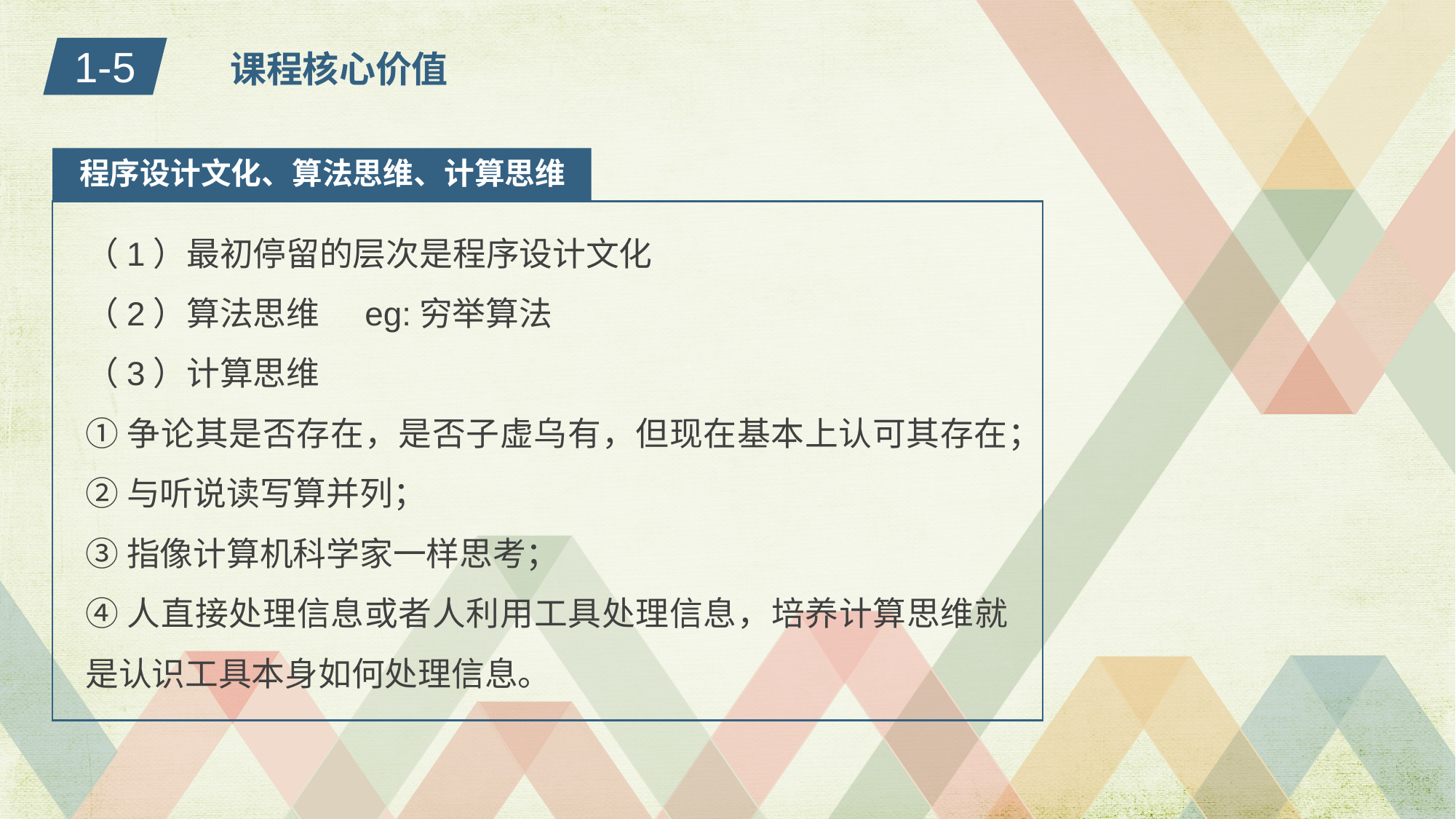

1-5

课程核心价值

 程序设计文化、算法思维、计算思维

（1）最初停留的层次是程序设计文化
（2）算法思维     eg:穷举算法
（3）计算思维
①争论其是否存在，是否子虚乌有，但现在基本上认可其存在；
②与听说读写算并列；
③指像计算机科学家一样思考；
④人直接处理信息或者人利用工具处理信息，培养计算思维就是认识工具本身如何处理信息。